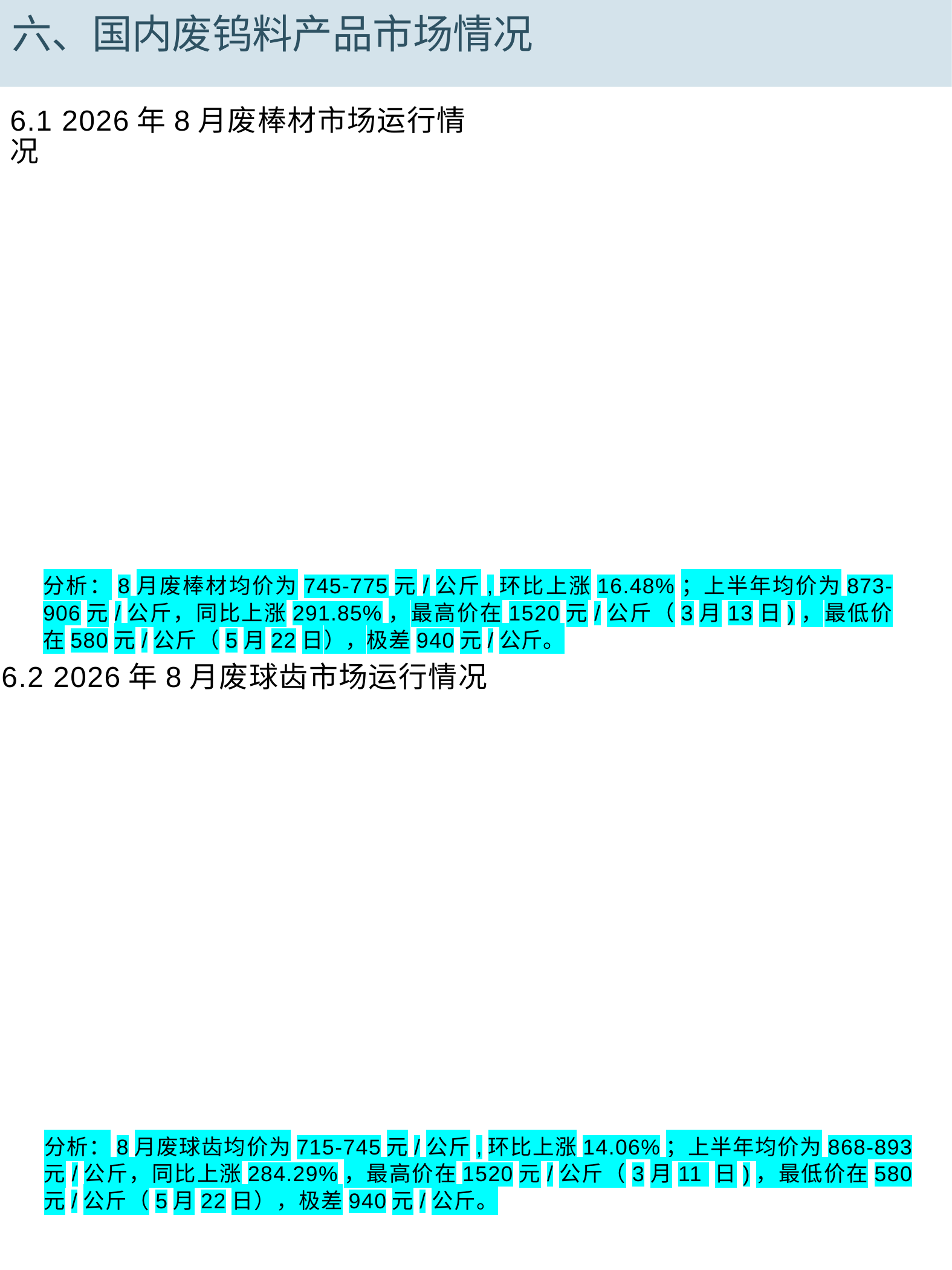

六、国内废钨料产品市场情况

6.1 2026年8月废棒材市场运行情况

分析：8月废棒材均价为745-775元/公斤,环比上涨16.48%；上半年均价为873-906元/公斤，同比上涨291.85%，最高价在1520元/公斤（3月13日)，最低价在580元/公斤（5月22日），极差940元/公斤。

6.2 2026年8月废球齿市场运行情况

分析：8月废球齿均价为715-745元/公斤,环比上涨14.06%；上半年均价为868-893元/公斤，同比上涨284.29%，最高价在1520元/公斤（3月11 日)，最低价在580元/公斤（5月22日），极差940元/公斤。